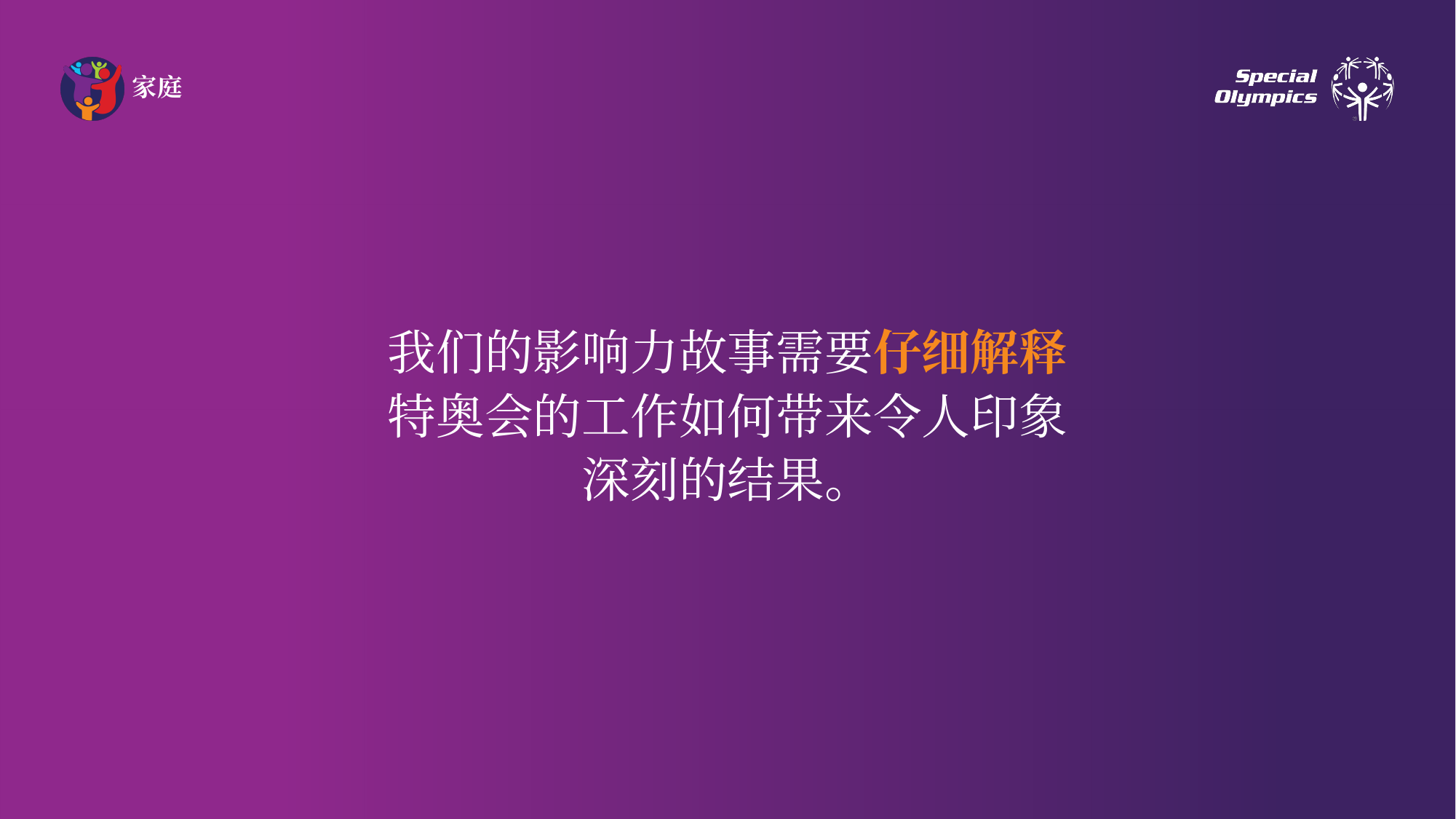

我们的影响力故事需要仔细解释特奥会的工作如何带来令人印象深刻的结果。